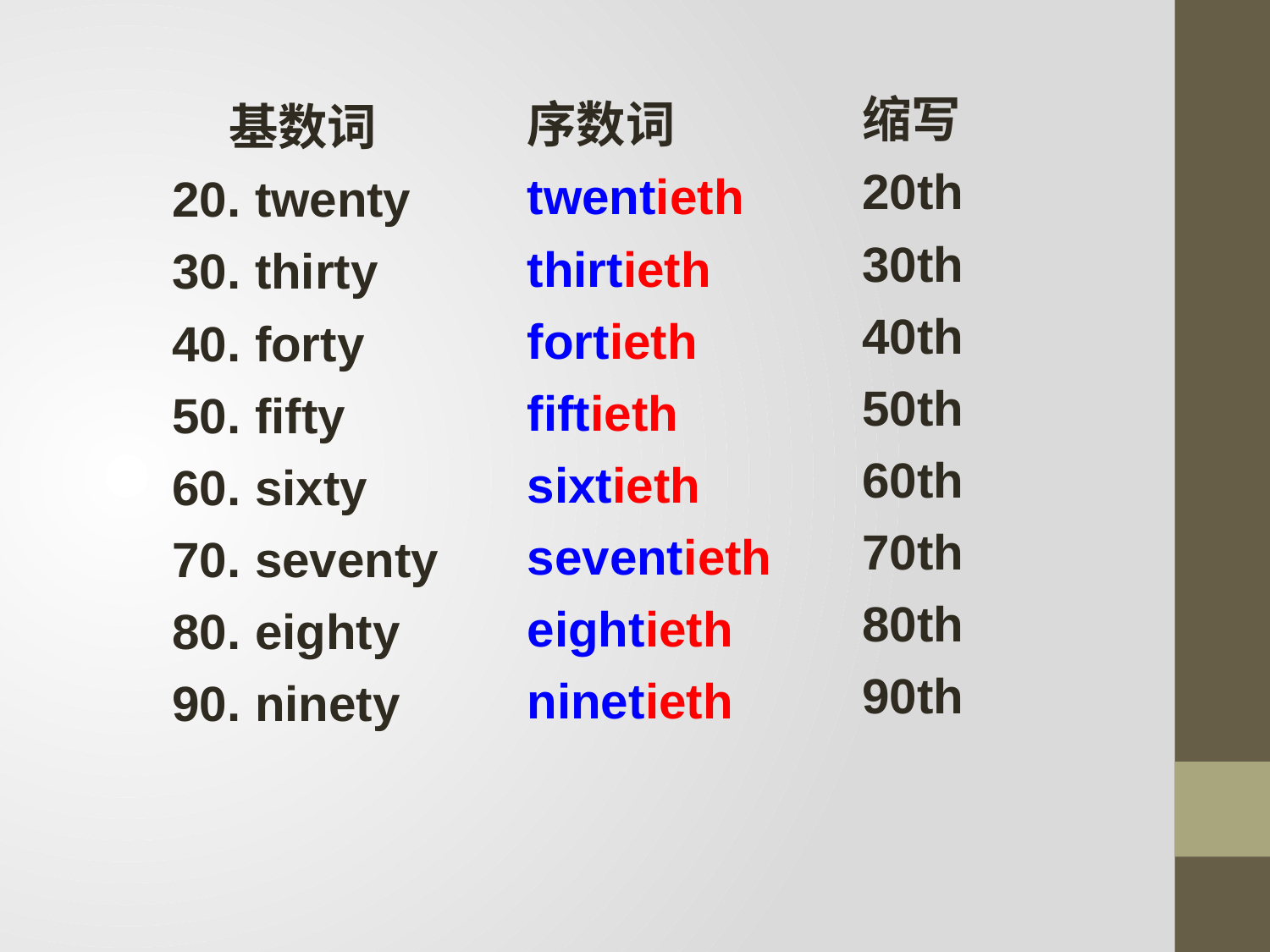

缩写
20th
30th
40th
50th
60th
70th
80th
90th
序数词
twentieth
thirtieth
fortieth
fiftieth
sixtieth
seventieth
eightieth
ninetieth
    基数词
20. twenty
30. thirty
40. forty
50. fifty
60. sixty
70. seventy
80. eighty
90. ninety